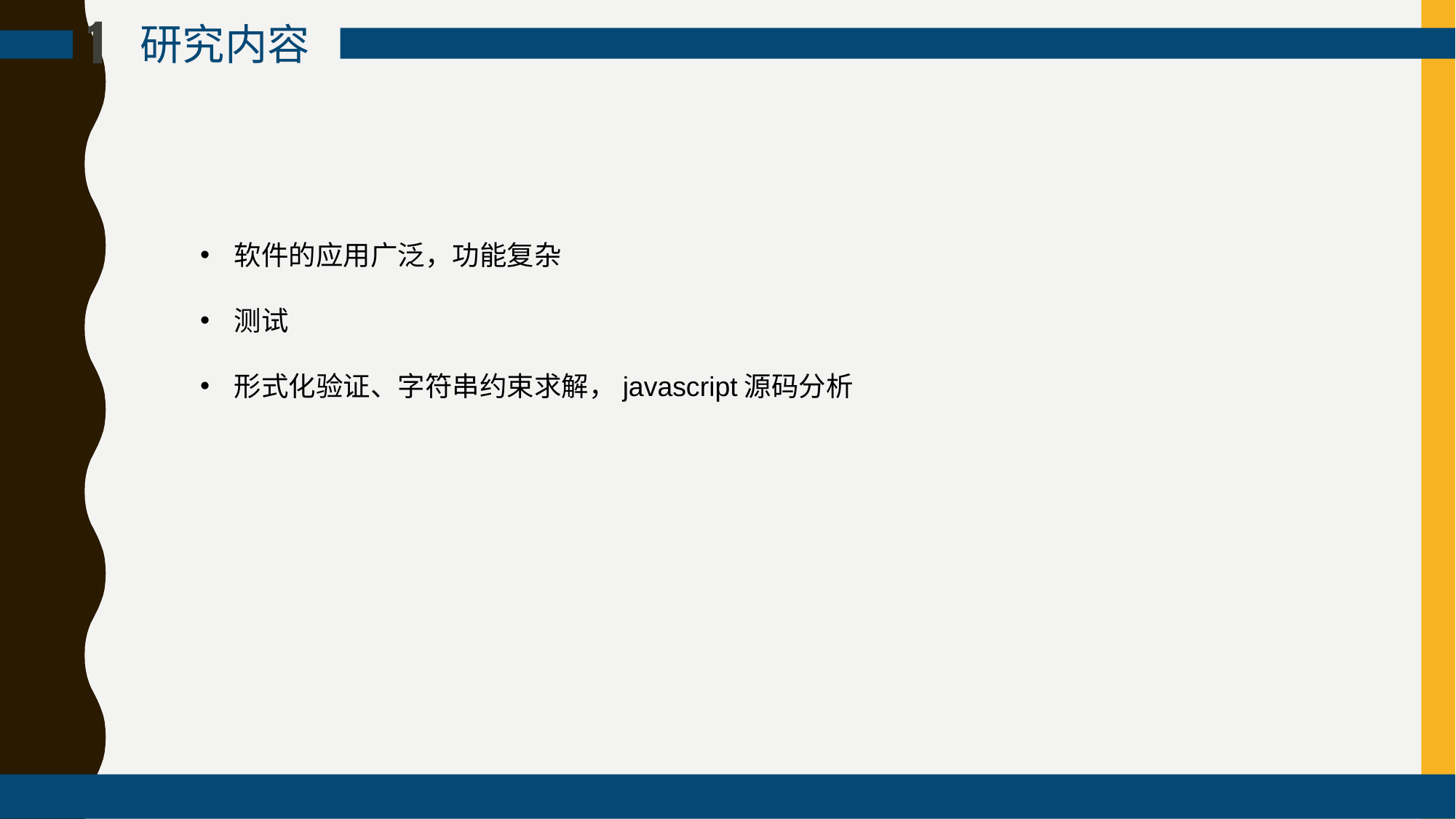

1
研究内容

软件的应用广泛，功能复杂

测试

形式化验证、字符串约束求解，javascript源码分析